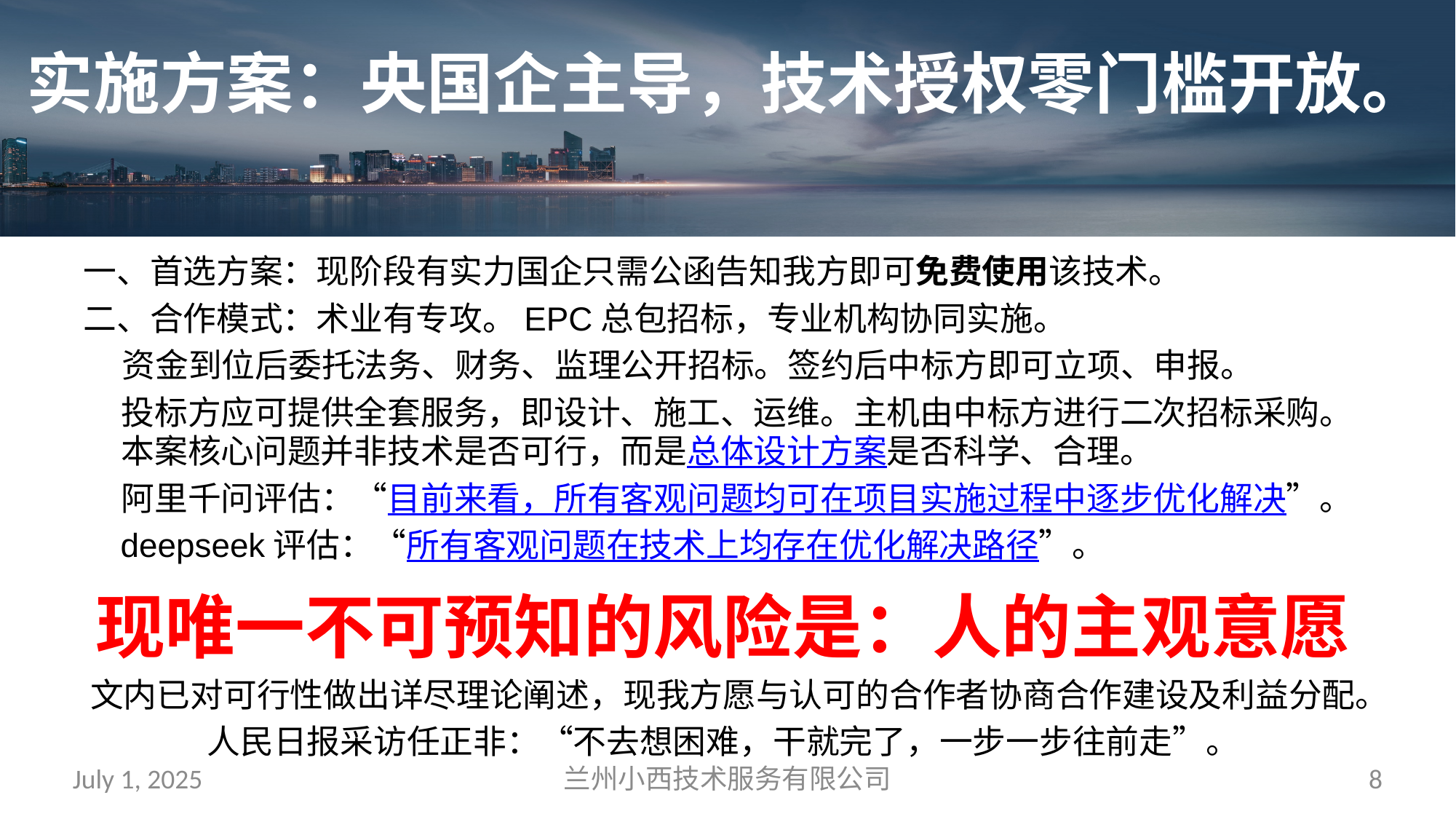

实施方案：央国企主导，技术授权零门槛开放。
一、首选方案：现阶段有实力国企只需公函告知我方即可免费使用该技术。
二、合作模式：术业有专攻。EPC总包招标，专业机构协同实施。
    资金到位后委托法务、财务、监理公开招标。签约后中标方即可立项、申报。
    投标方应可提供全套服务，即设计、施工、运维。主机由中标方进行二次招标采购。
    本案核心问题并非技术是否可行，而是总体设计方案是否科学、合理。
    阿里千问评估：“目前来看，所有客观问题均可在项目实施过程中逐步优化解决”。
    deepseek评估：“所有客观问题在技术上均存在优化解决路径”。

现唯一不可预知的风险是：人的主观意愿
文内已对可行性做出详尽理论阐述，现我方愿与认可的合作者协商合作建设及利益分配。
人民日报采访任正非：“不去想困难，干就完了，一步一步往前走”。
July 1, 2025
兰州小西技术服务有限公司
8